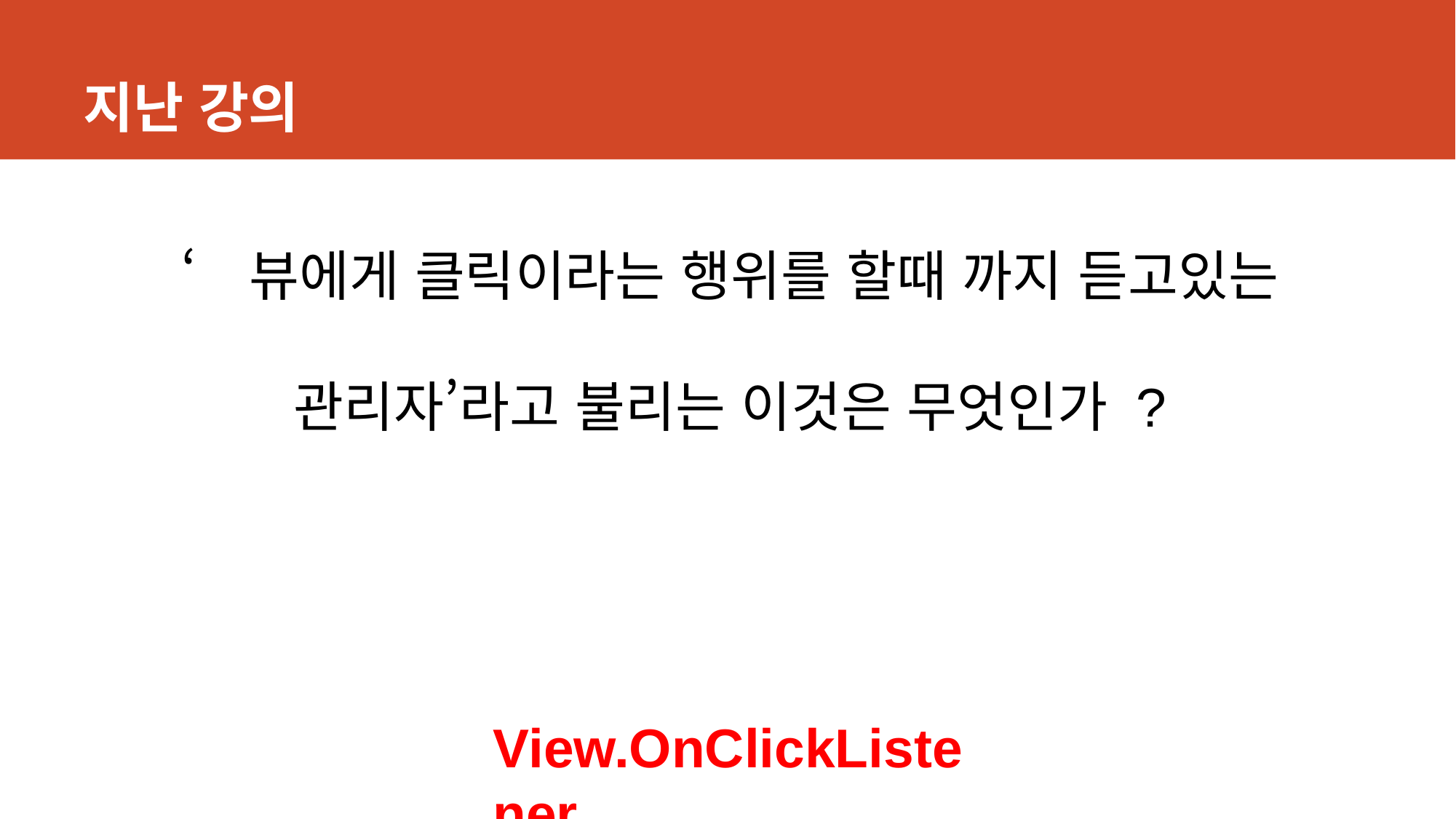

# 지난 강의
‘뷰에게 클릭이라는 행위를 할때 까지 듣고있는

관리자’라고 불리는 이것은 무엇인가 ?
View.OnClickListener